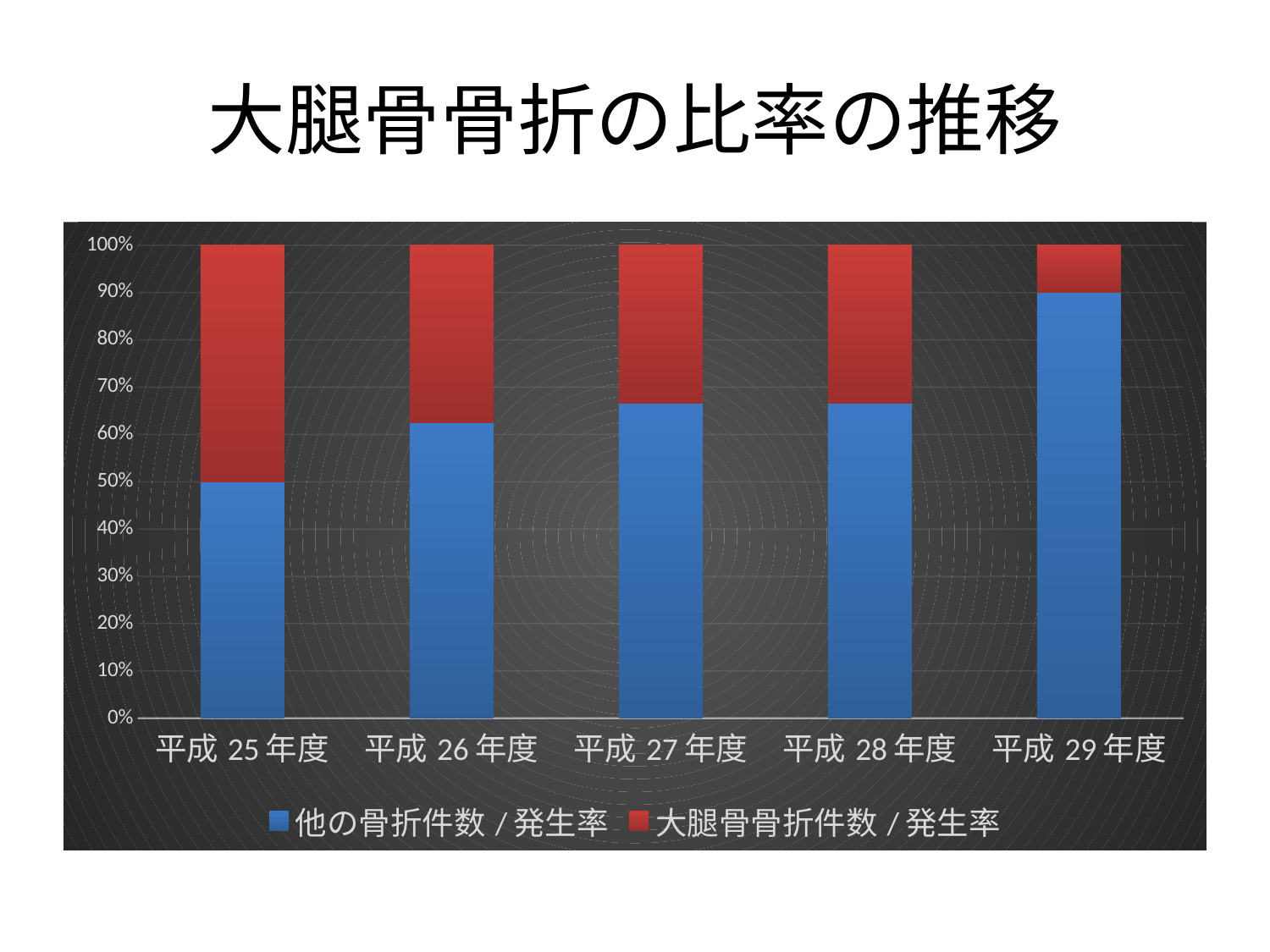

# 大腿骨骨折の比率の推移

### Chart

| Category | 他の骨折件数/発生率 | 大腿骨骨折件数/発生率 |
|---|---|---|
| 平成25年度 | 3.0 | 3.0 |
| 平成26年度 | 5.0 | 3.0 |
| 平成27年度 | 2.0 | 1.0 |
| 平成28年度 | 4.0 | 2.0 |
| 平成29年度 | 9.0 | 1.0 |